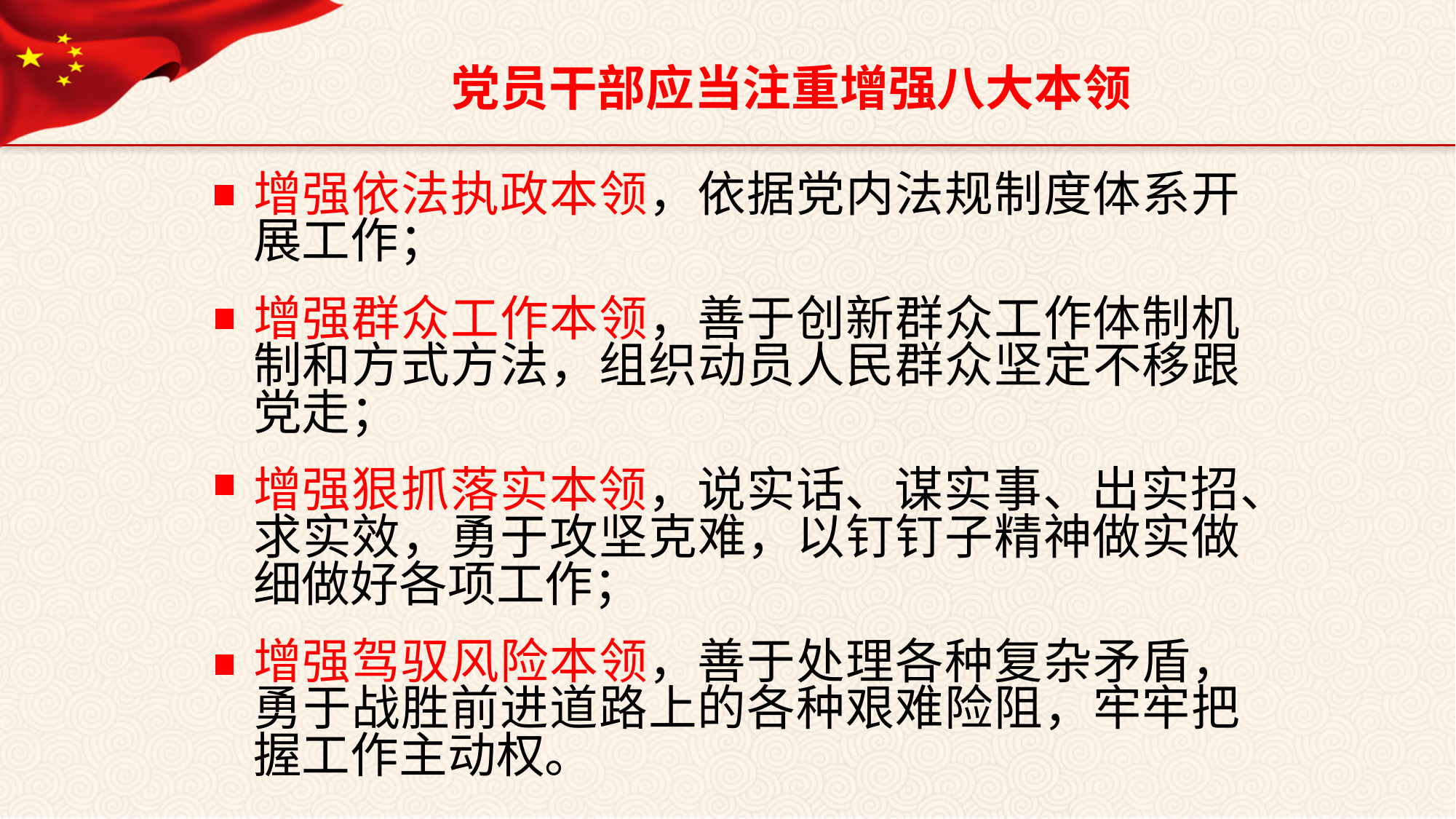

党员干部应当注重增强八大本领
增强依法执政本领，依据党内法规制度体系开展工作；
增强群众工作本领，善于创新群众工作体制机制和方式方法，组织动员人民群众坚定不移跟党走；
增强狠抓落实本领，说实话、谋实事、出实招、求实效，勇于攻坚克难，以钉钉子精神做实做细做好各项工作；
增强驾驭风险本领，善于处理各种复杂矛盾，勇于战胜前进道路上的各种艰难险阻，牢牢把握工作主动权。